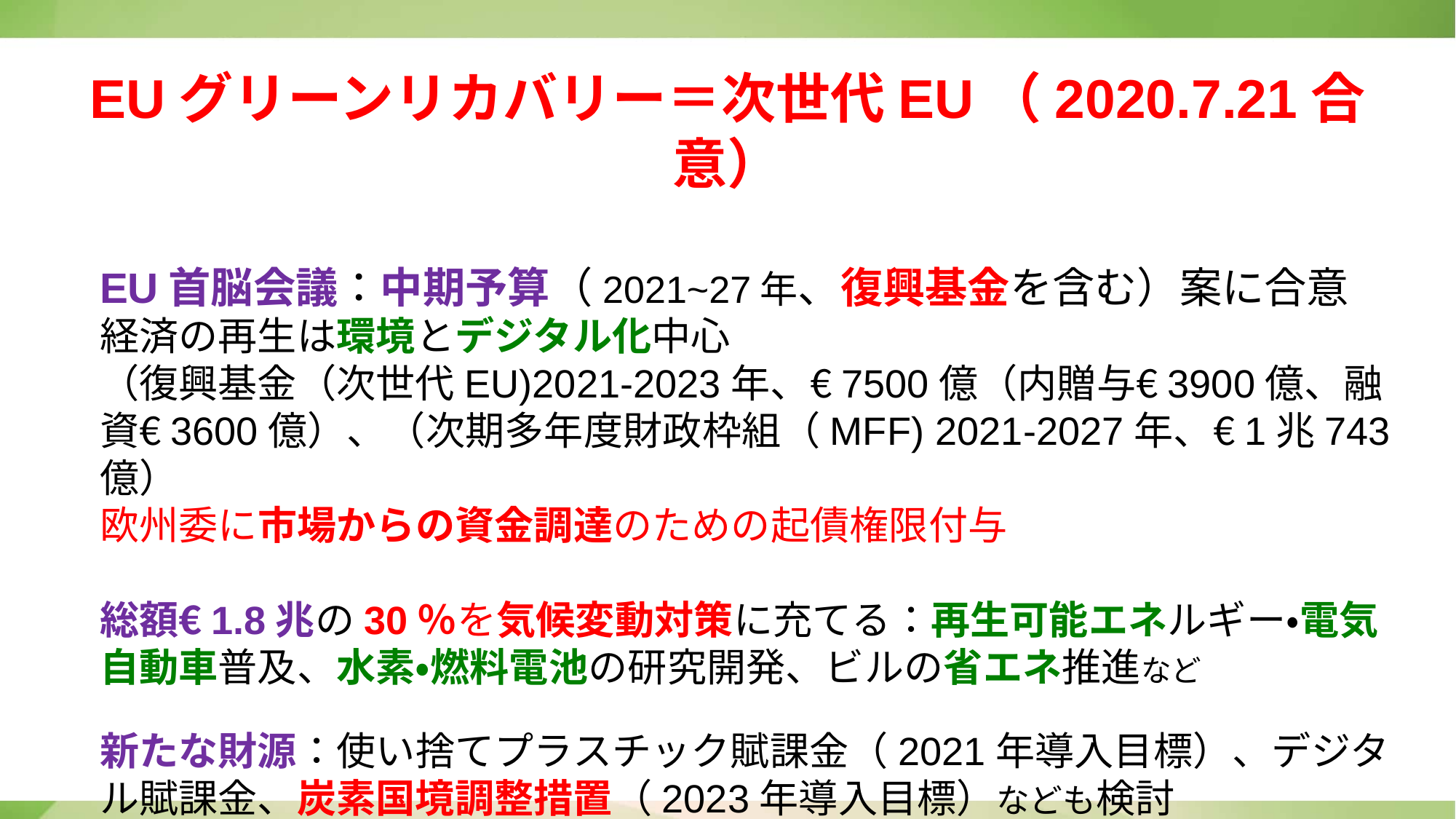

EUグリーンリカバリー＝次世代EU（2020.7.21合意）

EU首脳会議：中期予算（2021~27年、復興基金を含む）案に合意
経済の再生は環境とデジタル化中心
（復興基金（次世代EU)2021-2023年、€7500億（内贈与€3900億、融資€3600億）、（次期多年度財政枠組（MFF) 2021-2027年、€1兆743億）
欧州委に市場からの資金調達のための起債権限付与

総額€1.8兆の30％を気候変動対策に充てる：再生可能エネルギー・電気自動車普及、水素・燃料電池の研究開発、ビルの省エネ推進など

新たな財源：使い捨てプラスチック賦課金（2021年導入目標）、デジタル賦課金、炭素国境調整措置（2023年導入目標）なども検討

出典： https://www.consilium.europa.eu/media/45109/210720-euco-final-conclusions-en.pdf
26